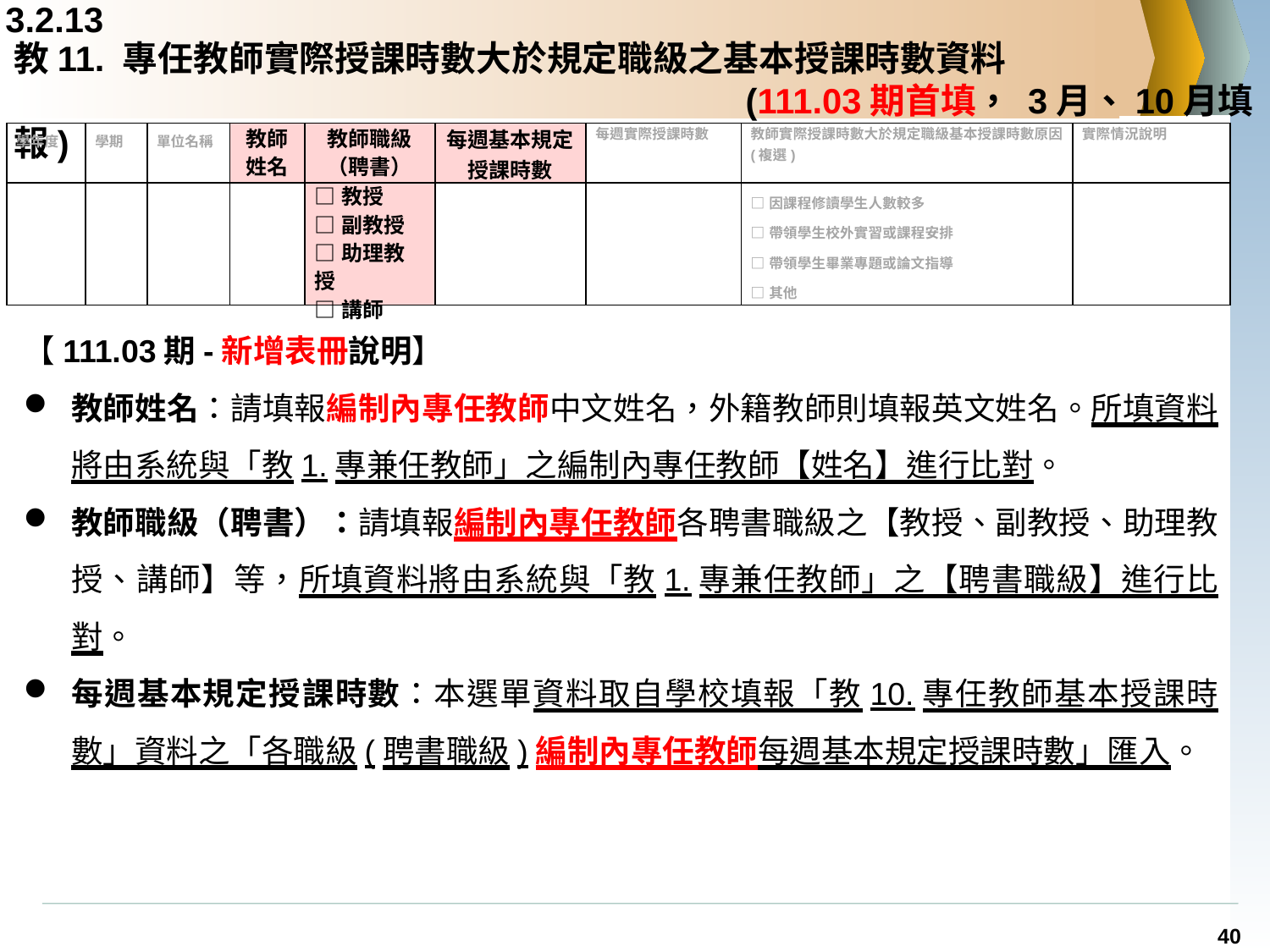

3.2.13
# 教11. 專任教師實際授課時數大於規定職級之基本授課時數資料 (111.03期首填， 3月、10月填報)
| 學年度 | 學期 | 單位名稱 | 教師姓名 | 教師職級（聘書） | 每週基本規定授課時數 | 每週實際授課時數 | 教師實際授課時數大於規定職級基本授課時數原因(複選) | 實際情況說明 |
| --- | --- | --- | --- | --- | --- | --- | --- | --- |
|  |  |  |  | □教授 □副教授 □助理教授 □講師 |  |  | □因課程修讀學生人數較多 □帶領學生校外實習或課程安排 □帶領學生畢業專題或論文指導 □其他 |  |
【111.03期-新增表冊說明】
教師姓名：請填報編制內專任教師中文姓名，外籍教師則填報英文姓名。所填資料將由系統與「教1.專兼任教師」之編制內專任教師【姓名】進行比對。
教師職級（聘書）：請填報編制內專任教師各聘書職級之【教授、副教授、助理教授、講師】等，所填資料將由系統與「教1.專兼任教師」之【聘書職級】進行比對。
每週基本規定授課時數：本選單資料取自學校填報「教10.專任教師基本授課時數」資料之「各職級(聘書職級)編制內專任教師每週基本規定授課時數」匯入。